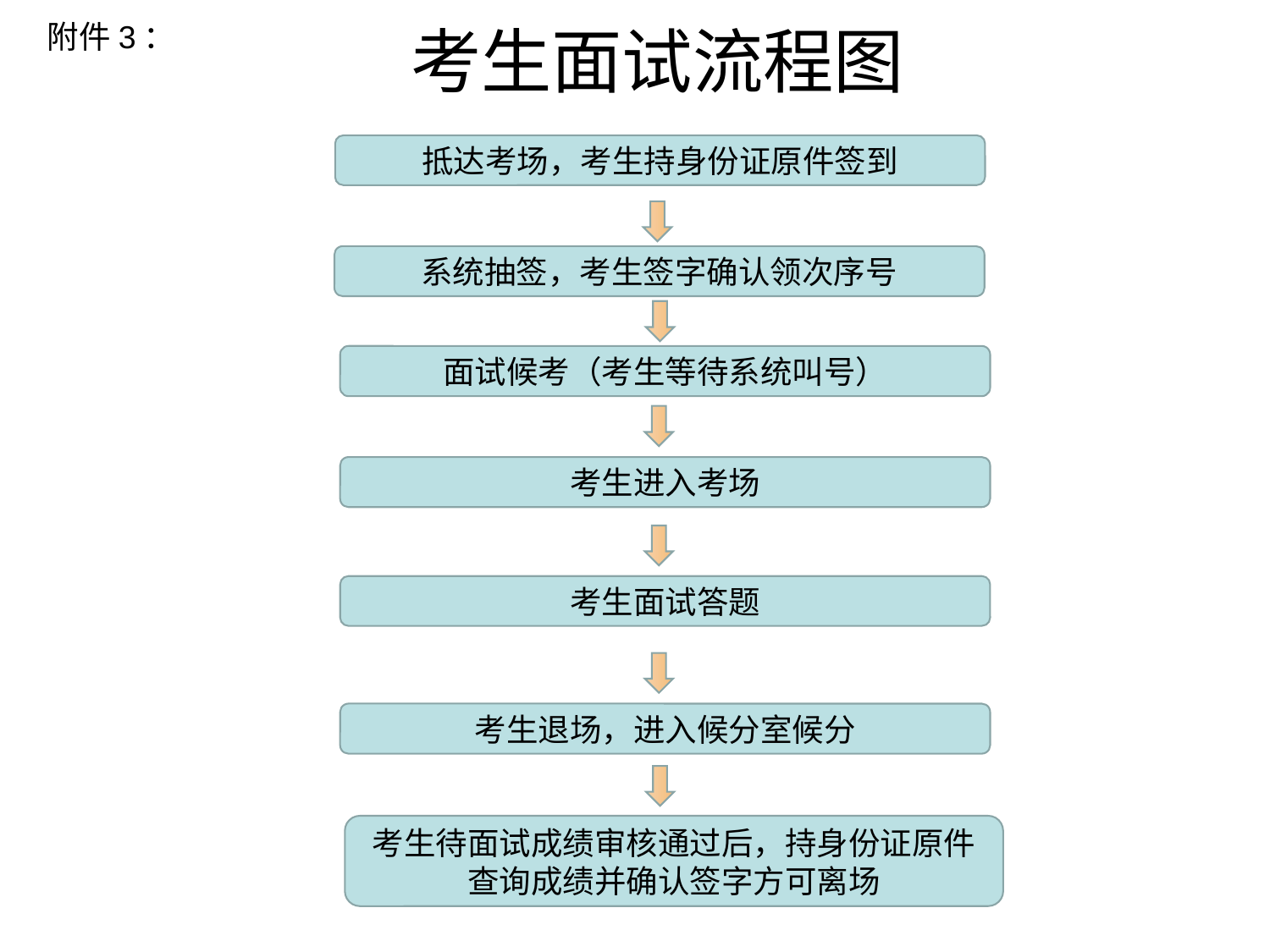

附件3：
考生面试流程图
抵达考场，考生持身份证原件签到

系统抽签，考生签字确认领次序号

面试候考（考生等待系统叫号）

考生进入考场

考生面试答题

考生退场，进入候分室候分

考生待面试成绩审核通过后，持身份证原件查询成绩并确认签字方可离场